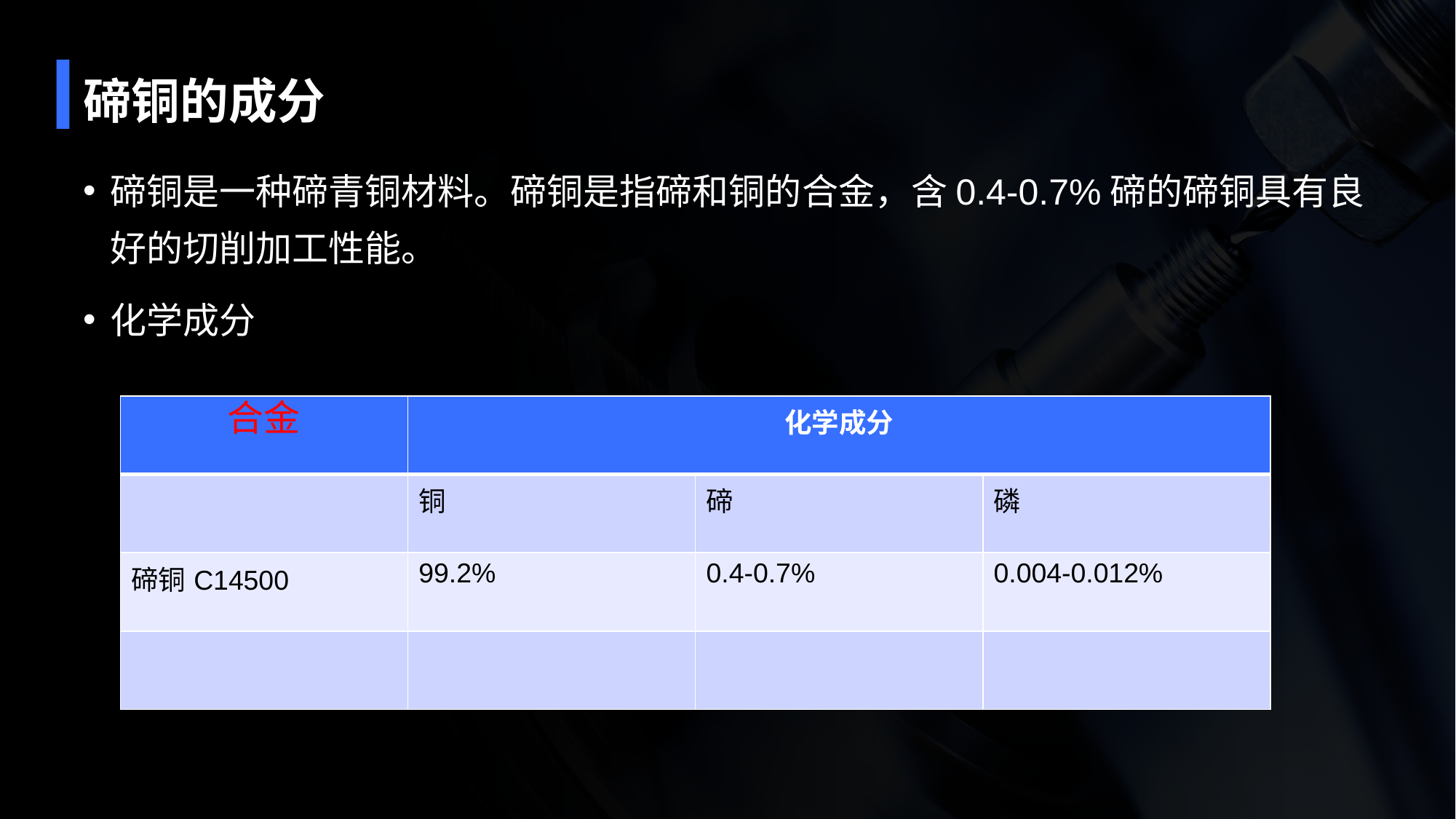

# 碲铜的成分
碲铜是一种碲青铜材料。碲铜是指碲和铜的合金，含0.4-0.7%碲的碲铜具有良好的切削加工性能。
化学成分

| 合金 | 化学成分 |  |  |
| --- | --- | --- | --- |
|  | 铜 | 碲 | 磷 |
| 碲铜C14500 | 99.2% | 0.4-0.7% | 0.004-0.012% |
|  |  |  |  |